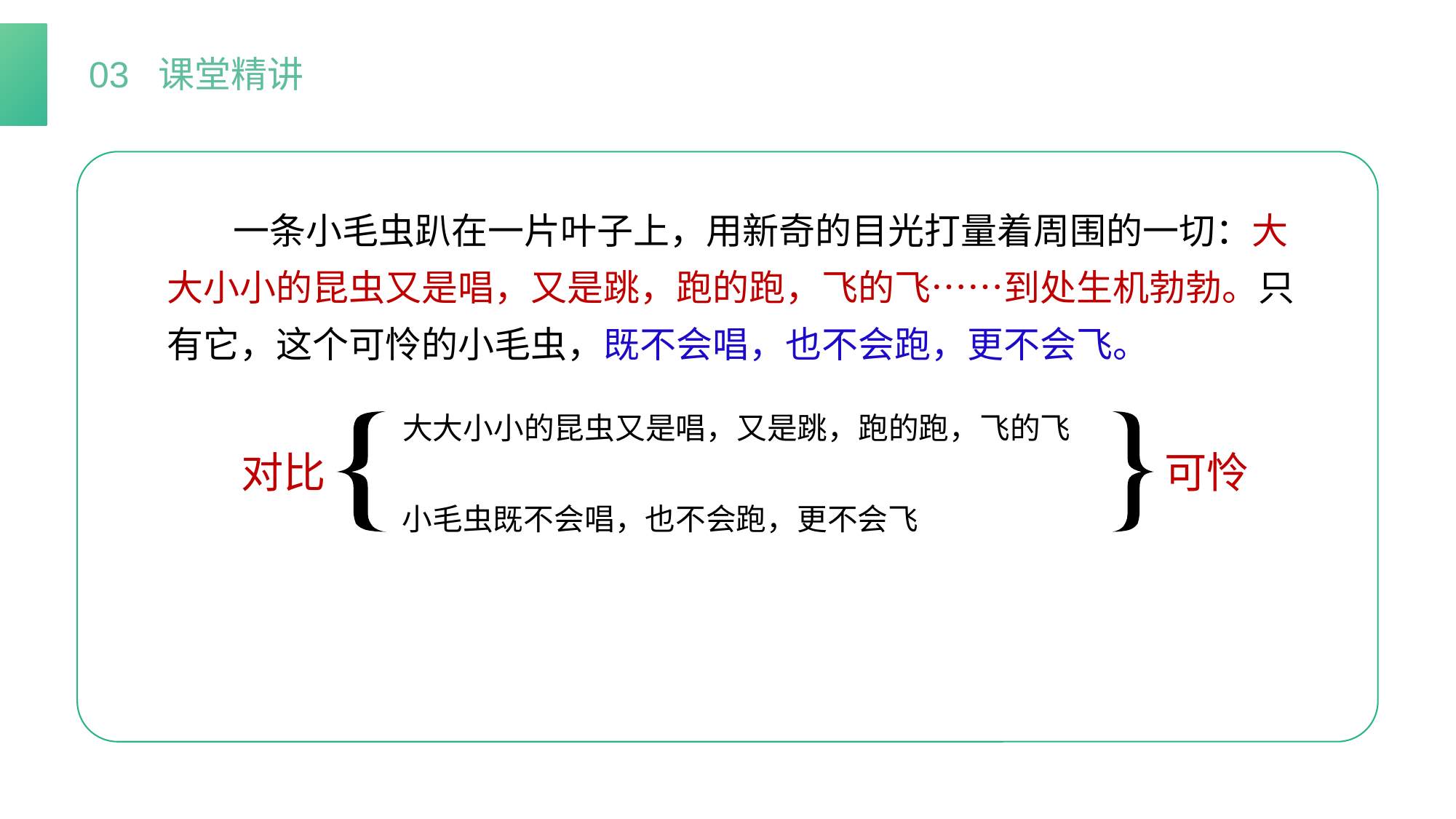

03  课堂精讲
       一条小毛虫趴在一片叶子上，用新奇的目光打量着周围的一切：大大小小的昆虫又是唱，又是跳，跑的跑，飞的飞……到处生机勃勃。只有它，这个可怜的小毛虫，既不会唱，也不会跑，更不会飞。
大大小小的昆虫又是唱，又是跳，跑的跑，飞的飞

对比
可怜
小毛虫既不会唱，也不会跑，更不会飞